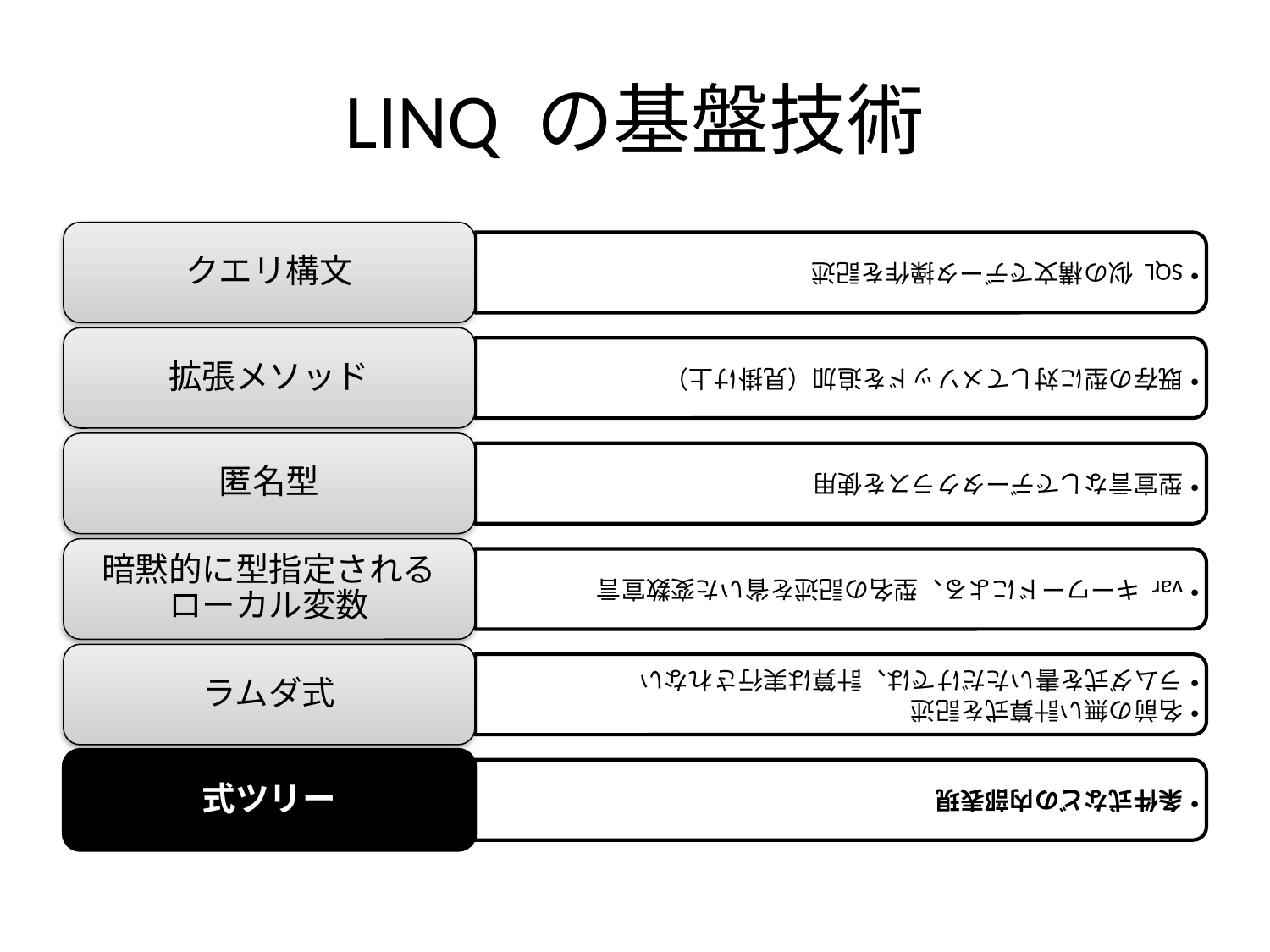

# LINQ の基盤技術
SQL 似の構文でデータ操作を記述
クエリ構文
既存の型に対してメソッドを追加（見掛け上）
拡張メソッド
型宣言なしでデータクラスを使用
匿名型
var キーワードによる、型名の記述を省いた変数宣言
暗黙的に型指定されるローカル変数
名前の無い計算式を記述
ラムダ式を書いただけでは、計算は実行されない
ラムダ式
条件式などの内部表現
式ツリー